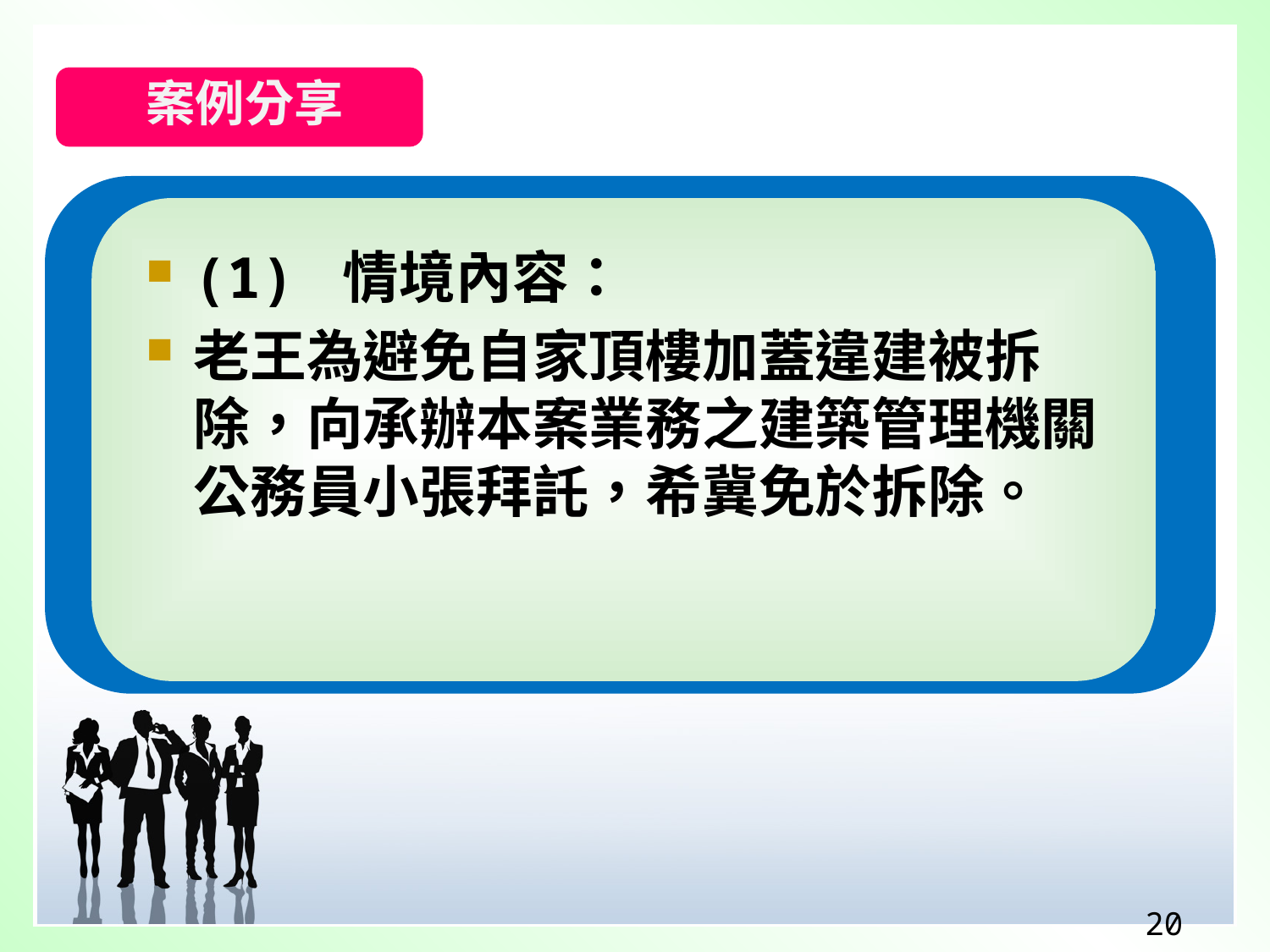

案例分享

(1) 情境內容：
老王為避免自家頂樓加蓋違建被拆除，向承辦本案業務之建築管理機關公務員小張拜託，希冀免於拆除。
                                     20